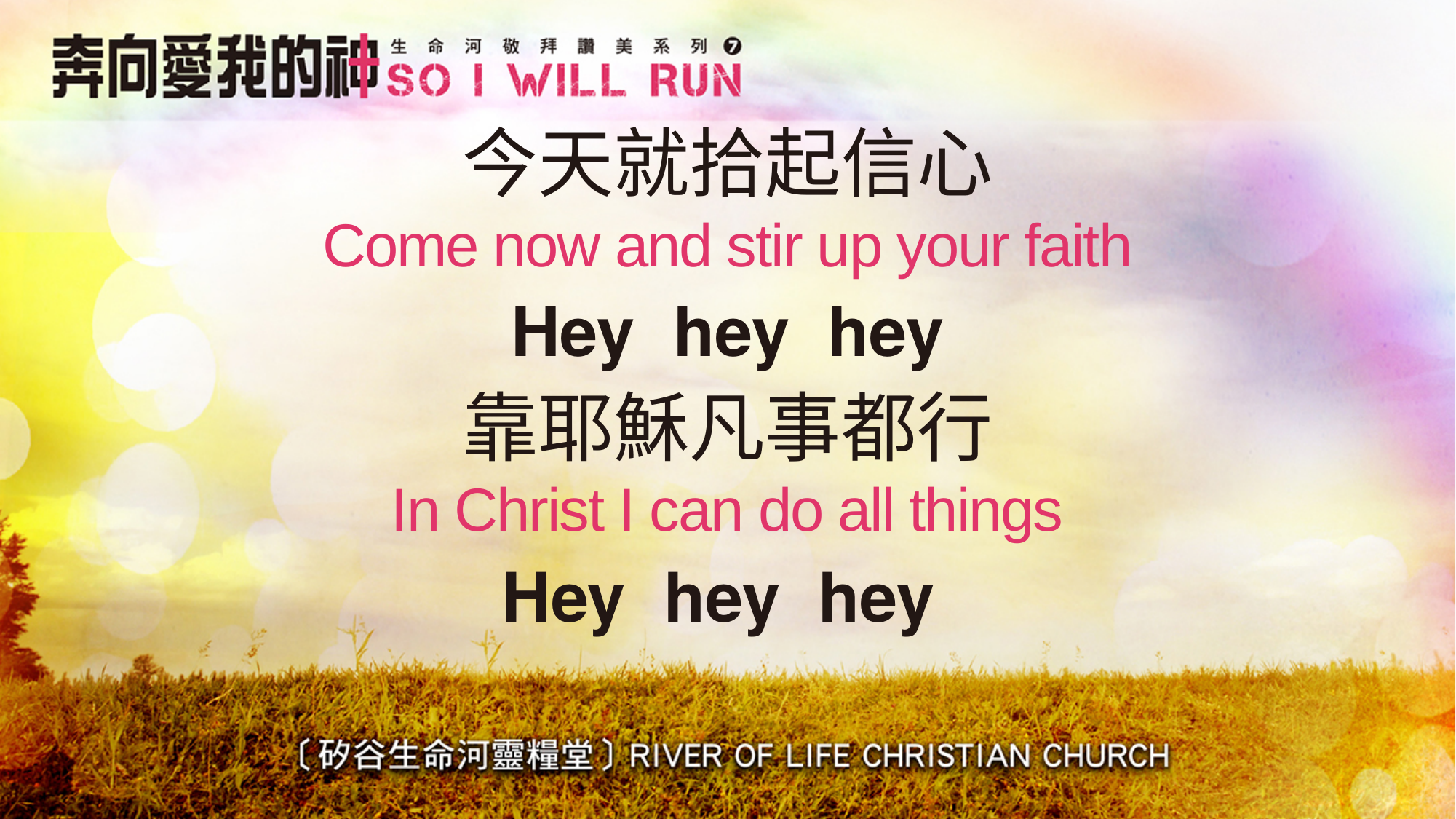

# 今天就拾起信心 Come now and stir up your faith
Hey  hey  hey
靠耶穌凡事都行
In Christ I can do all things
Hey  hey  hey